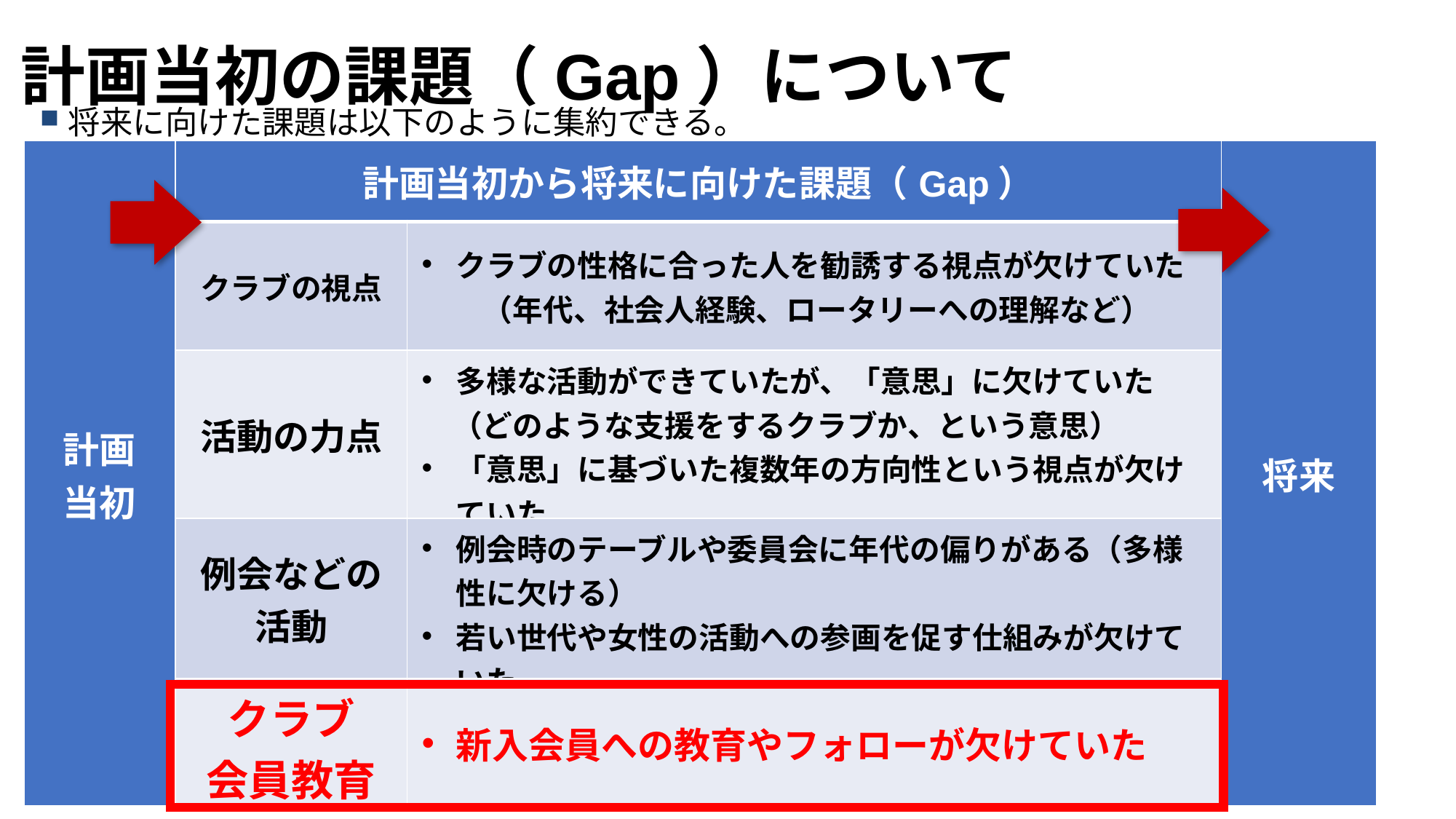

計画当初の課題（Gap）について
将来に向けた課題は以下のように集約できる。
| 計画 当初 | 計画当初から将来に向けた課題（Gap） |  | 将来 |
| --- | --- | --- | --- |
|  | クラブの視点 | クラブの性格に合った人を勧誘する視点が欠けていた 　　（年代、社会人経験、ロータリーへの理解など） |  |
|  | 活動の力点 | 多様な活動ができていたが、「意思」に欠けていた 　（どのような支援をするクラブか、という意思） 「意思」に基づいた複数年の方向性という視点が欠けていた |  |
|  | 例会などの活動 | 例会時のテーブルや委員会に年代の偏りがある（多様性に欠ける） 若い世代や女性の活動への参画を促す仕組みが欠けていた |  |
|  | クラブ 会員教育 | 新入会員への教育やフォローが欠けていた |  |